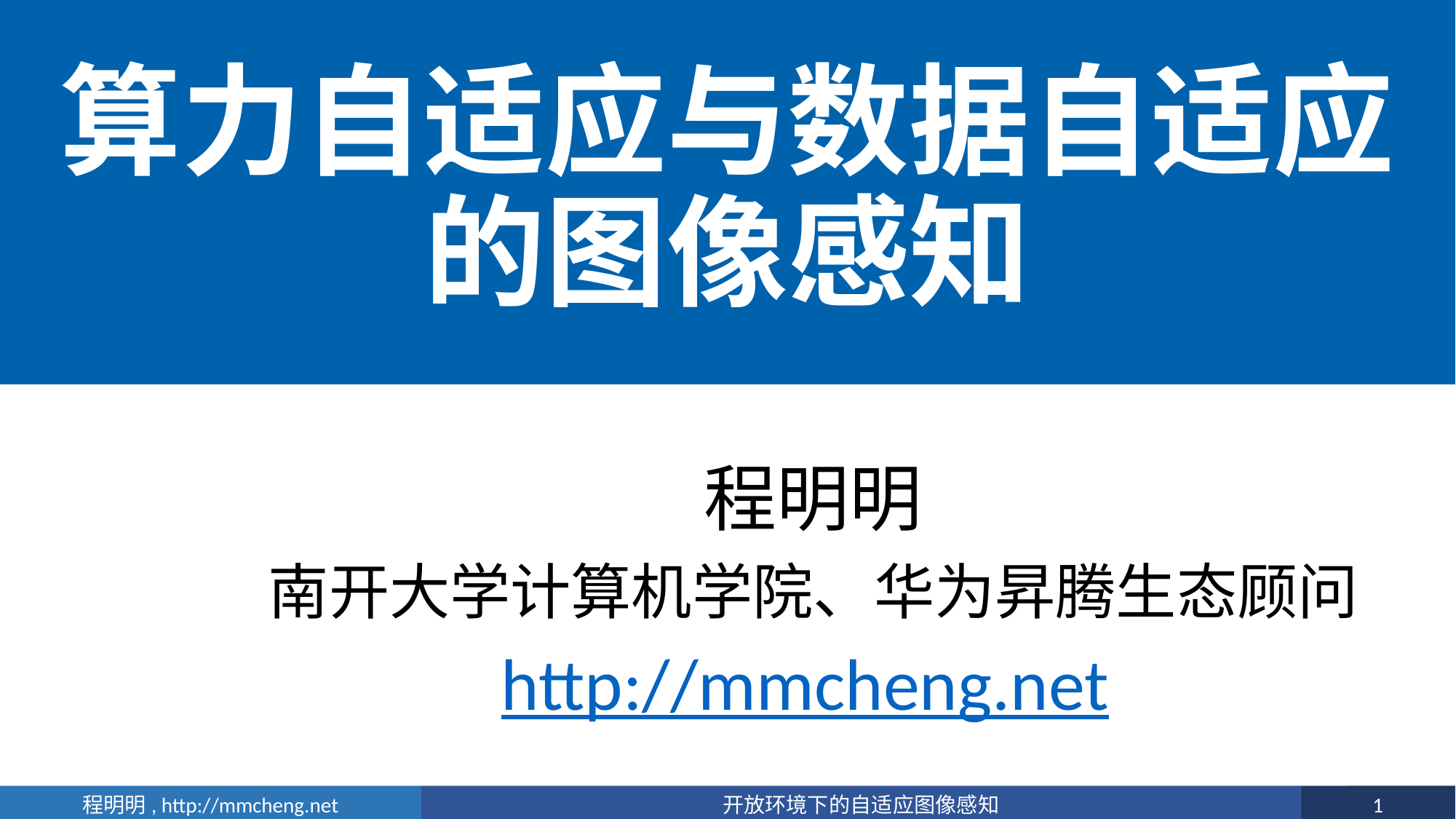

# 算力自适应与数据自适应的图像感知
程明明
南开大学计算机学院、华为昇腾生态顾问
http://mmcheng.net